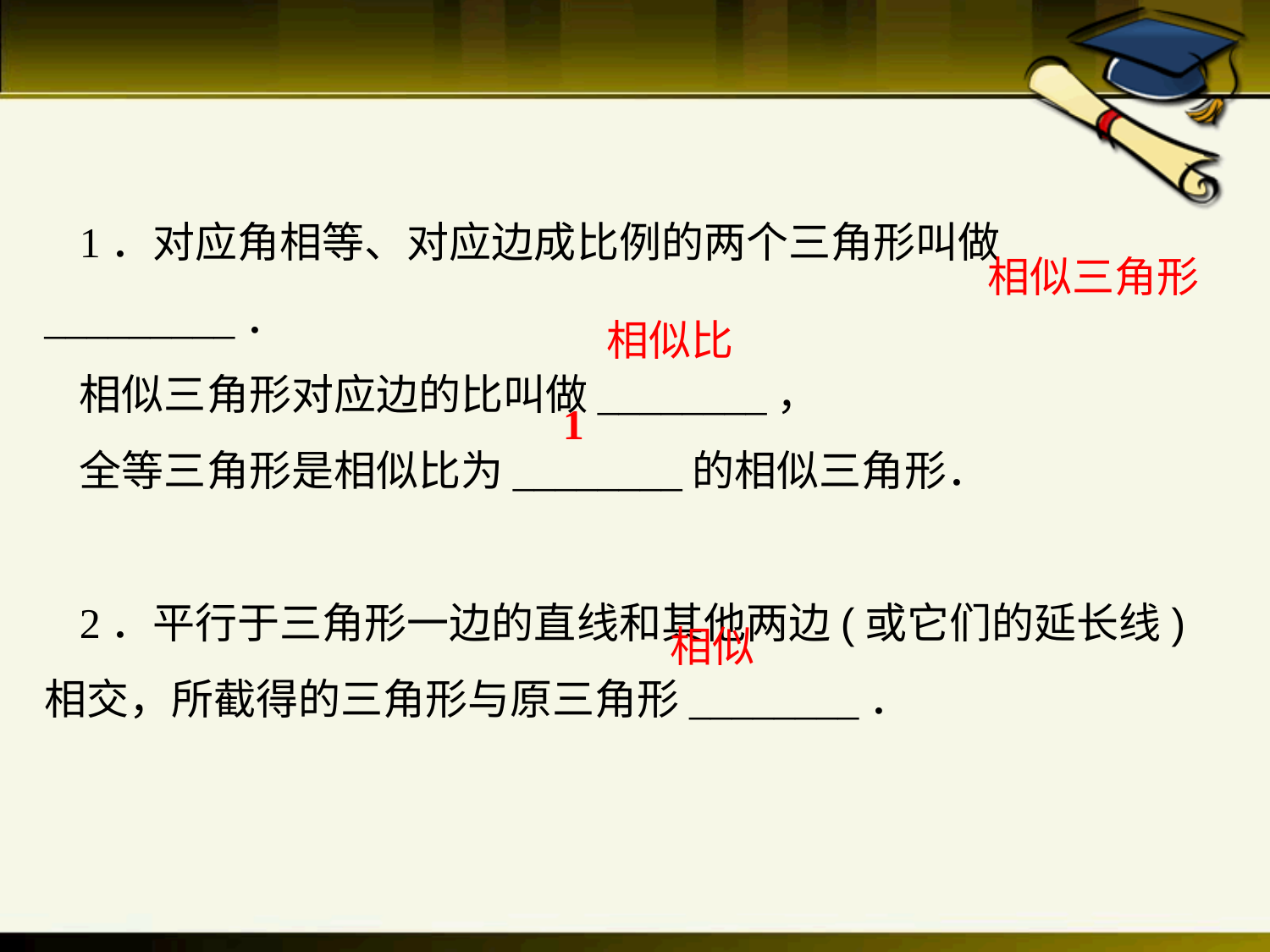

1．对应角相等、对应边成比例的两个三角形叫做_________．
相似三角形对应边的比叫做________，
全等三角形是相似比为________的相似三角形．

2．平行于三角形一边的直线和其他两边(或它们的延长线)相交，所截得的三角形与原三角形________．
相似三角形
相似比
1
相似